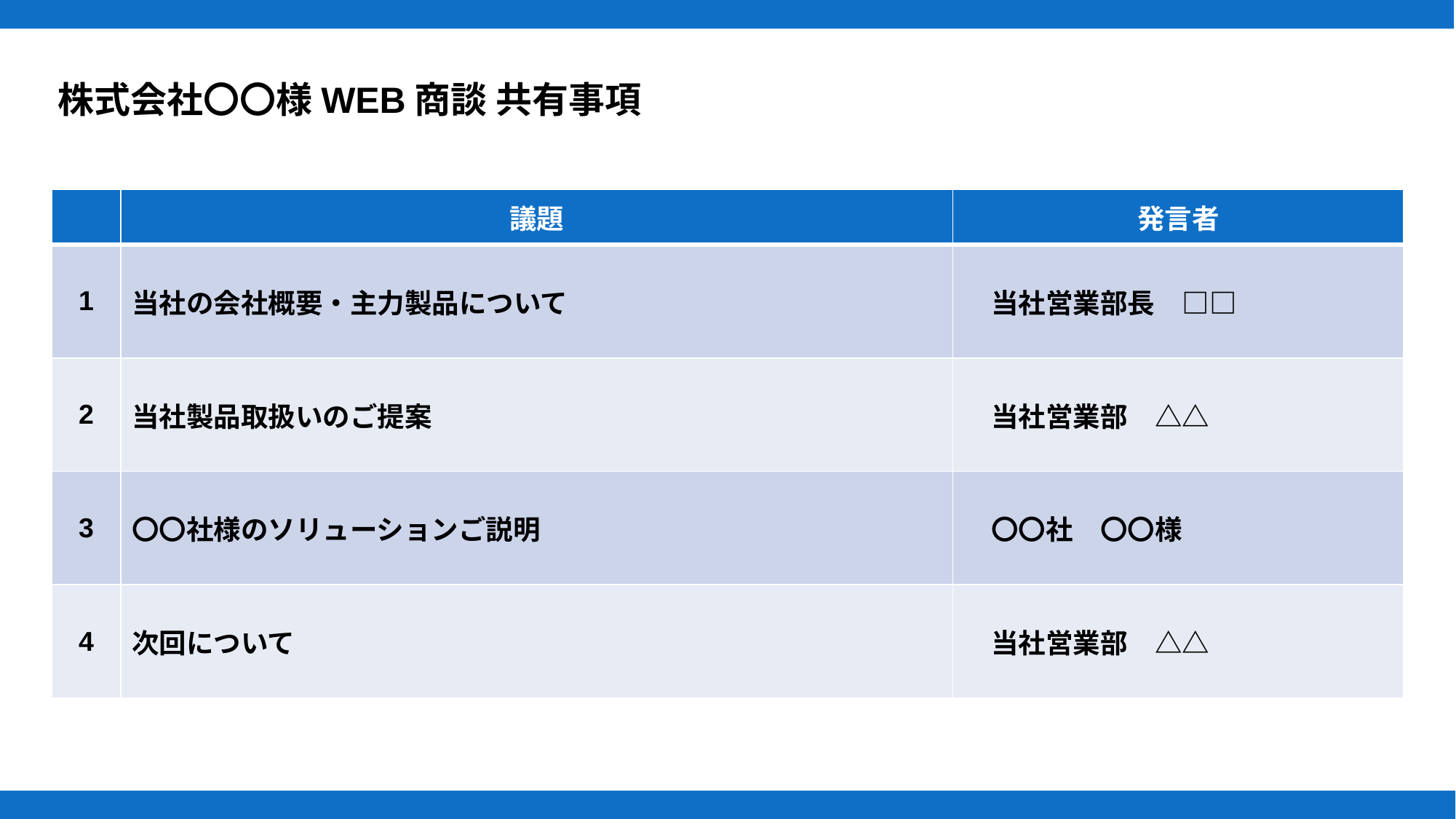

株式会社〇〇様WEB商談 共有事項

|  | 議題 | 発言者 |
| --- | --- | --- |
| 1 | 当社の会社概要・主力製品について | 当社営業部長　□□ |
| 2 | 当社製品取扱いのご提案 | 当社営業部　△△ |
| 3 | 〇〇社様のソリューションご説明 | 〇〇社　〇〇様 |
| 4 | 次回について | 当社営業部　△△ |